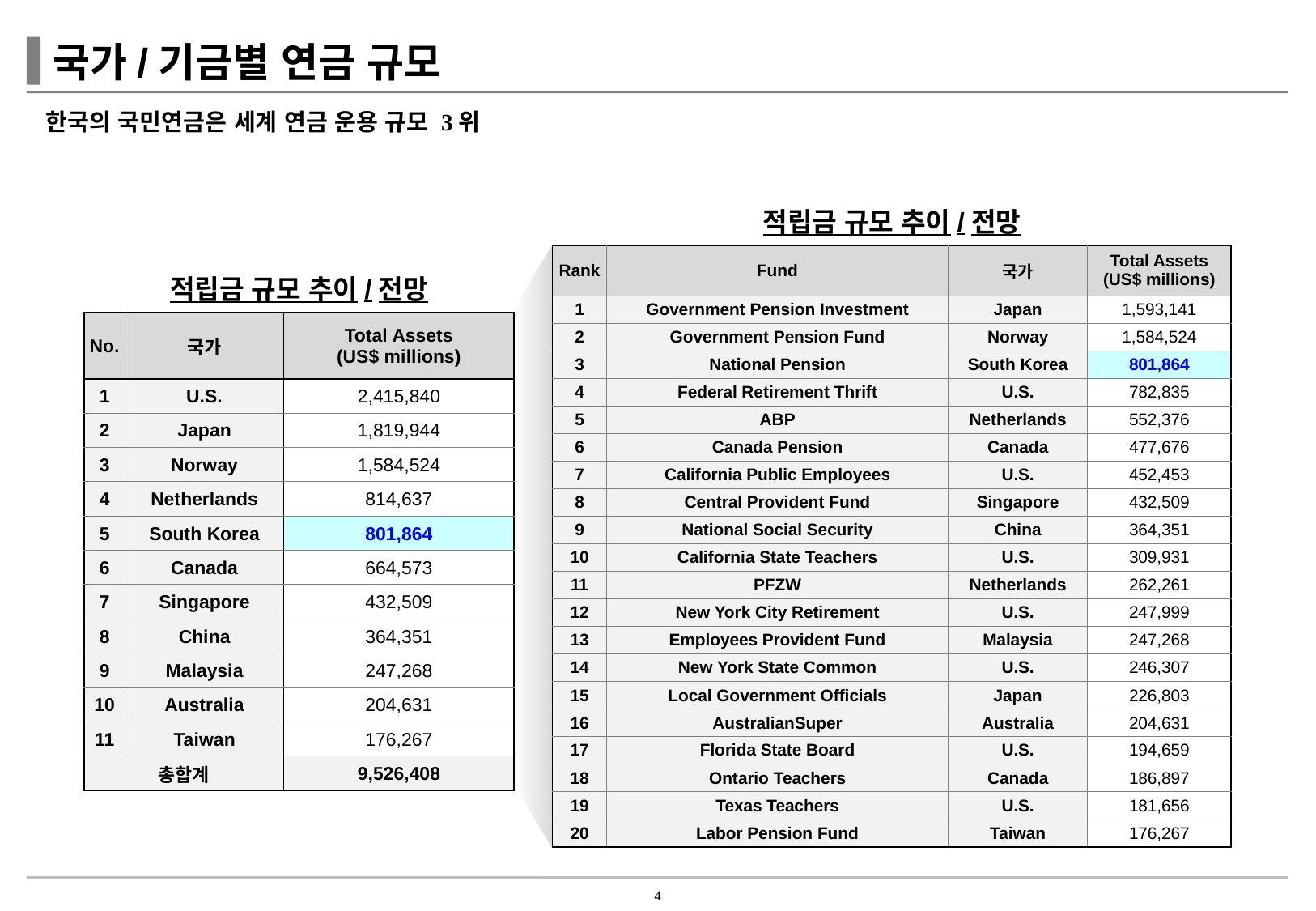

# 국가/기금별 연금 규모
한국의 국민연금은 세계 연금 운용 규모 3위

적립금 규모 추이/전망
| Rank | Fund | 국가 | Total Assets (US$ millions) |
| --- | --- | --- | --- |
| 1 | Government Pension Investment | Japan | 1,593,141 |
| 2 | Government Pension Fund | Norway | 1,584,524 |
| 3 | National Pension | South Korea | 801,864 |
| 4 | Federal Retirement Thrift | U.S. | 782,835 |
| 5 | ABP | Netherlands | 552,376 |
| 6 | Canada Pension | Canada | 477,676 |
| 7 | California Public Employees | U.S. | 452,453 |
| 8 | Central Provident Fund | Singapore | 432,509 |
| 9 | National Social Security | China | 364,351 |
| 10 | California State Teachers | U.S. | 309,931 |
| 11 | PFZW | Netherlands | 262,261 |
| 12 | New York City Retirement | U.S. | 247,999 |
| 13 | Employees Provident Fund | Malaysia | 247,268 |
| 14 | New York State Common | U.S. | 246,307 |
| 15 | Local Government Officials | Japan | 226,803 |
| 16 | AustralianSuper | Australia | 204,631 |
| 17 | Florida State Board | U.S. | 194,659 |
| 18 | Ontario Teachers | Canada | 186,897 |
| 19 | Texas Teachers | U.S. | 181,656 |
| 20 | Labor Pension Fund | Taiwan | 176,267 |
적립금 규모 추이/전망
| No. | 국가 | Total Assets (US$ millions) |
| --- | --- | --- |
| 1 | U.S. | 2,415,840 |
| 2 | Japan | 1,819,944 |
| 3 | Norway | 1,584,524 |
| 4 | Netherlands | 814,637 |
| 5 | South Korea | 801,864 |
| 6 | Canada | 664,573 |
| 7 | Singapore | 432,509 |
| 8 | China | 364,351 |
| 9 | Malaysia | 247,268 |
| 10 | Australia | 204,631 |
| 11 | Taiwan | 176,267 |
| 총합계 |  | 9,526,408 |